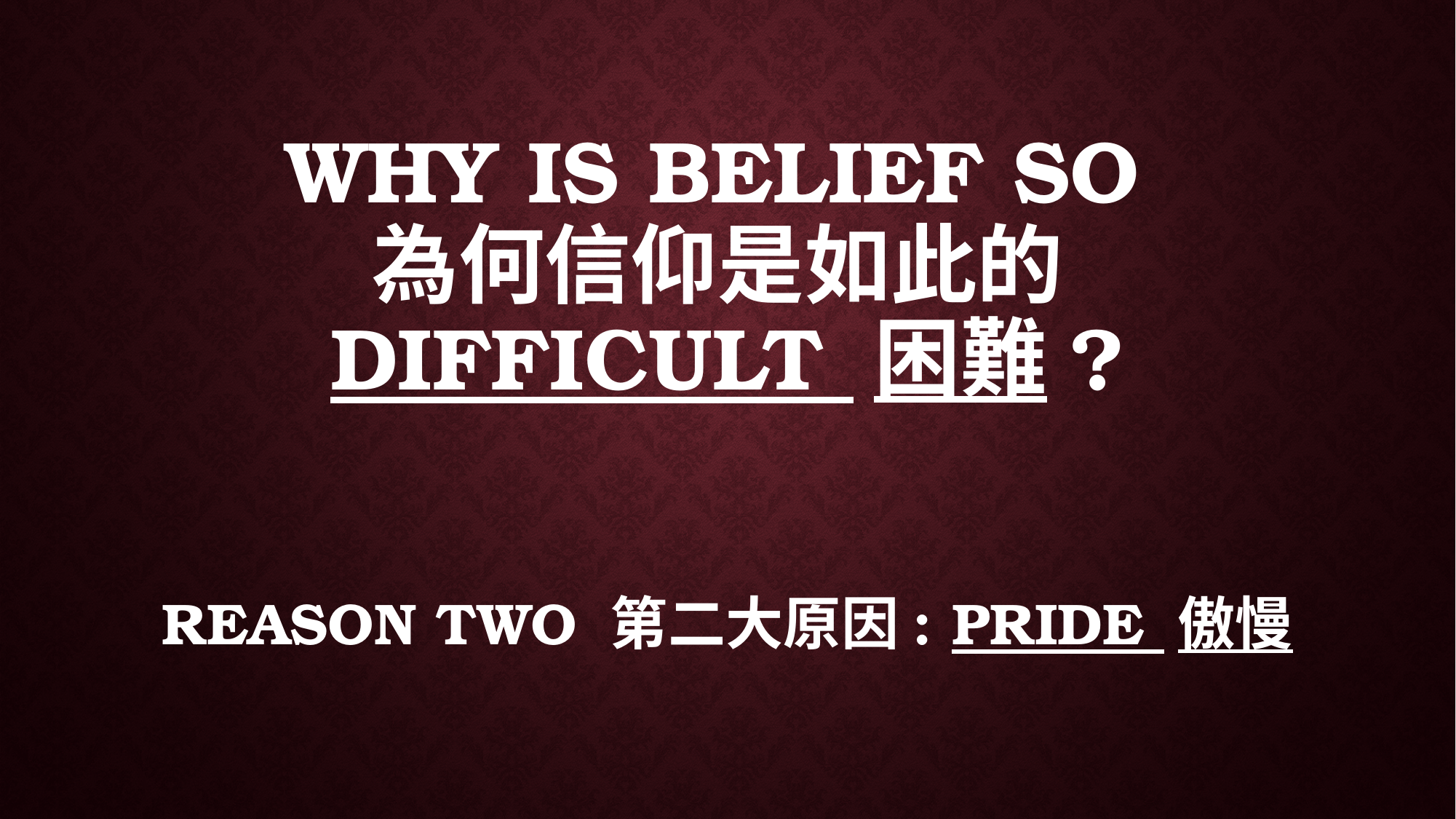

# Why is belief so 為何信仰是如此的 DIFFICULT 困難? Reason TWO 第二大原因: PRIDE 傲慢